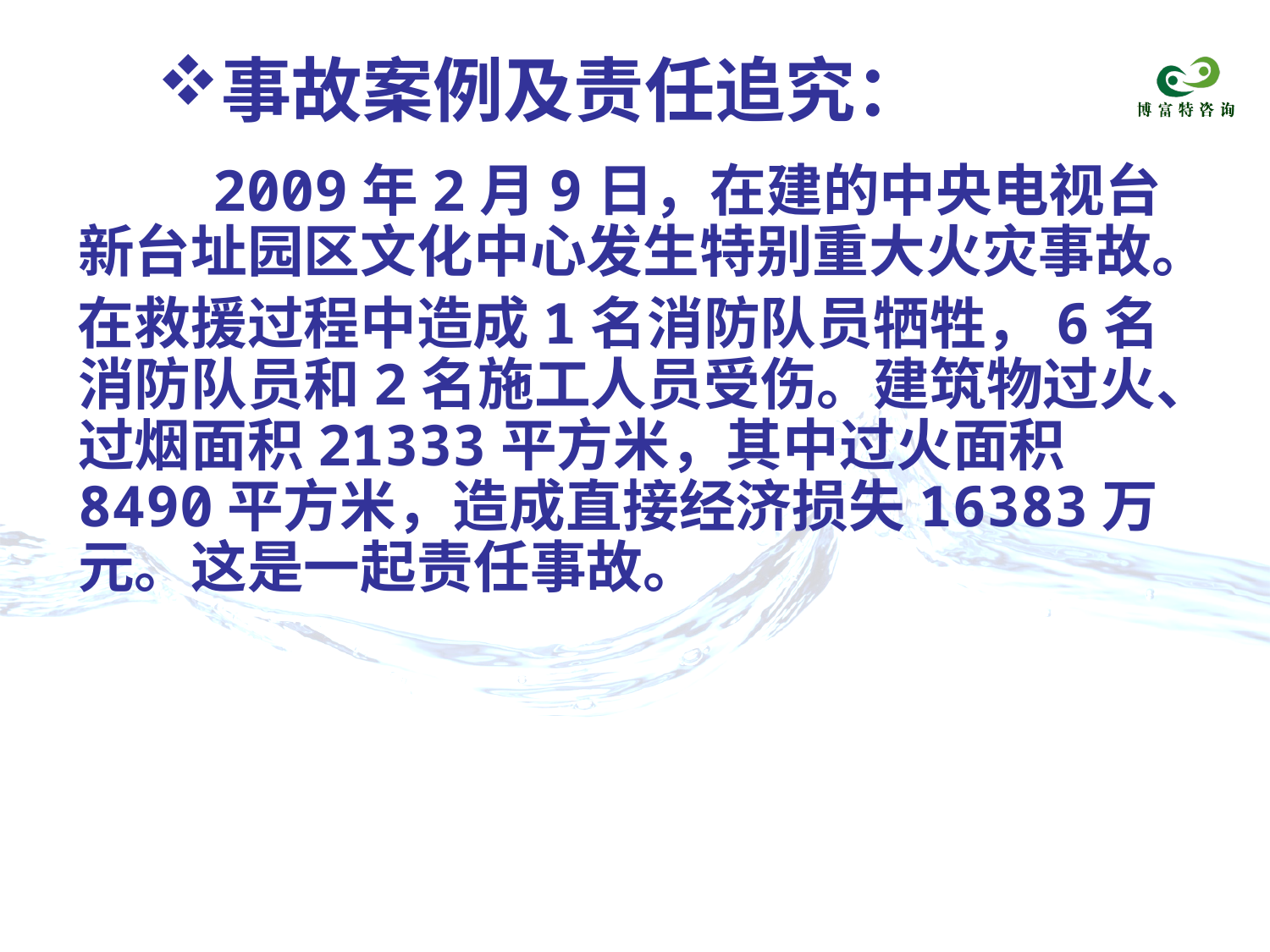

事故案例及责任追究：
    2009年2月9日，在建的中央电视台新台址园区文化中心发生特别重大火灾事故。
在救援过程中造成1名消防队员牺牲，6名消防队员和2名施工人员受伤。建筑物过火、过烟面积21333平方米，其中过火面积8490平方米，造成直接经济损失16383万元。这是一起责任事故。